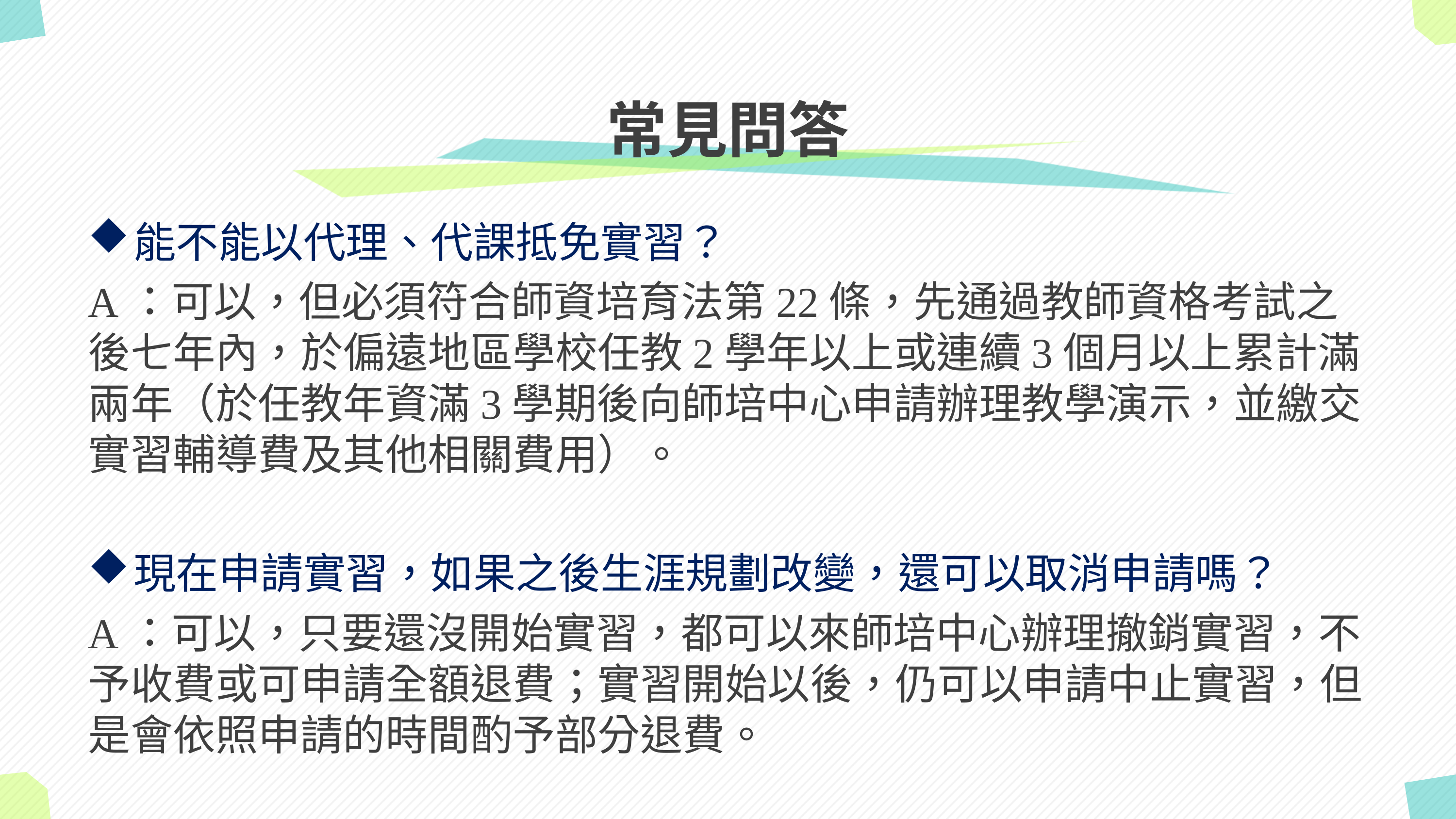

# 常見問答
能不能以代理、代課抵免實習？
A：可以，但必須符合師資培育法第22條，先通過教師資格考試之後七年內，於偏遠地區學校任教2學年以上或連續3個月以上累計滿兩年（於任教年資滿3學期後向師培中心申請辦理教學演示，並繳交實習輔導費及其他相關費用）。

現在申請實習，如果之後生涯規劃改變，還可以取消申請嗎？
A：可以，只要還沒開始實習，都可以來師培中心辦理撤銷實習，不予收費或可申請全額退費；實習開始以後，仍可以申請中止實習，但是會依照申請的時間酌予部分退費。